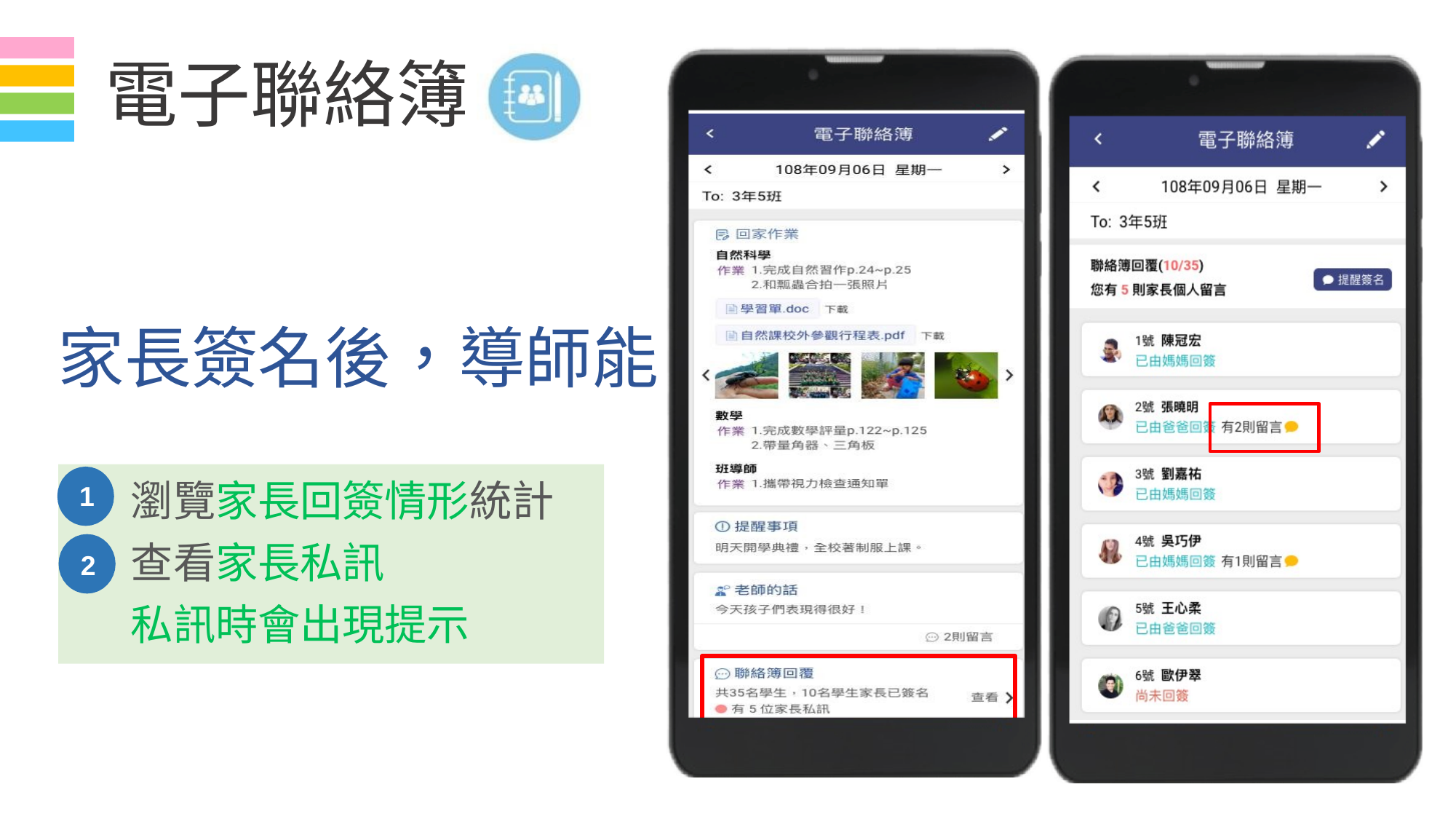

# 電子聯絡簿

家長簽名後，導師能
瀏覽家長回簽情形統計 查看家長私訊
私訊時會出現提示

1.
1

2
2.